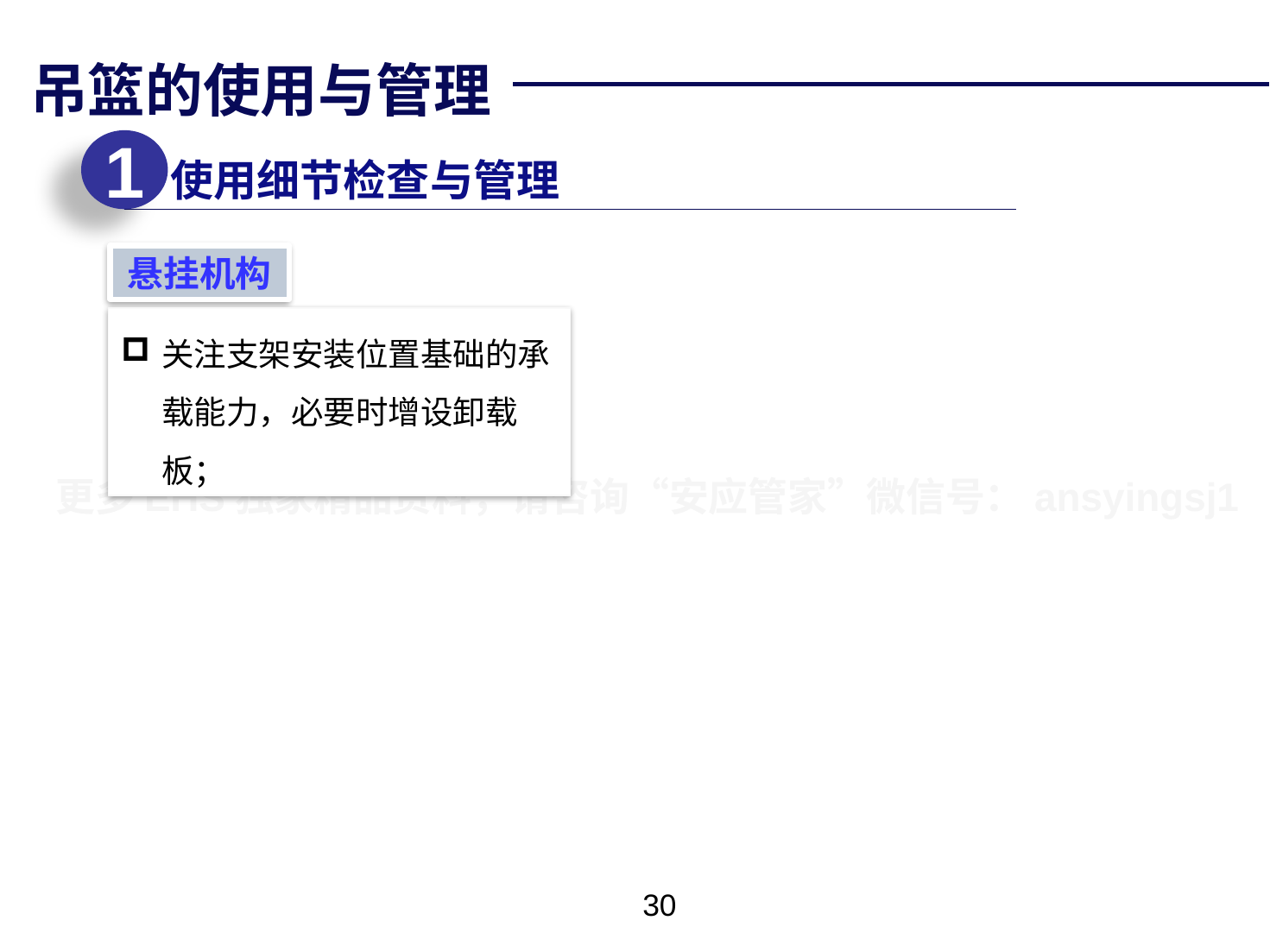

吊篮的使用与管理
1

使用细节检查与管理
悬挂机构
关注支架安装位置基础的承载能力，必要时增设卸载板；
30